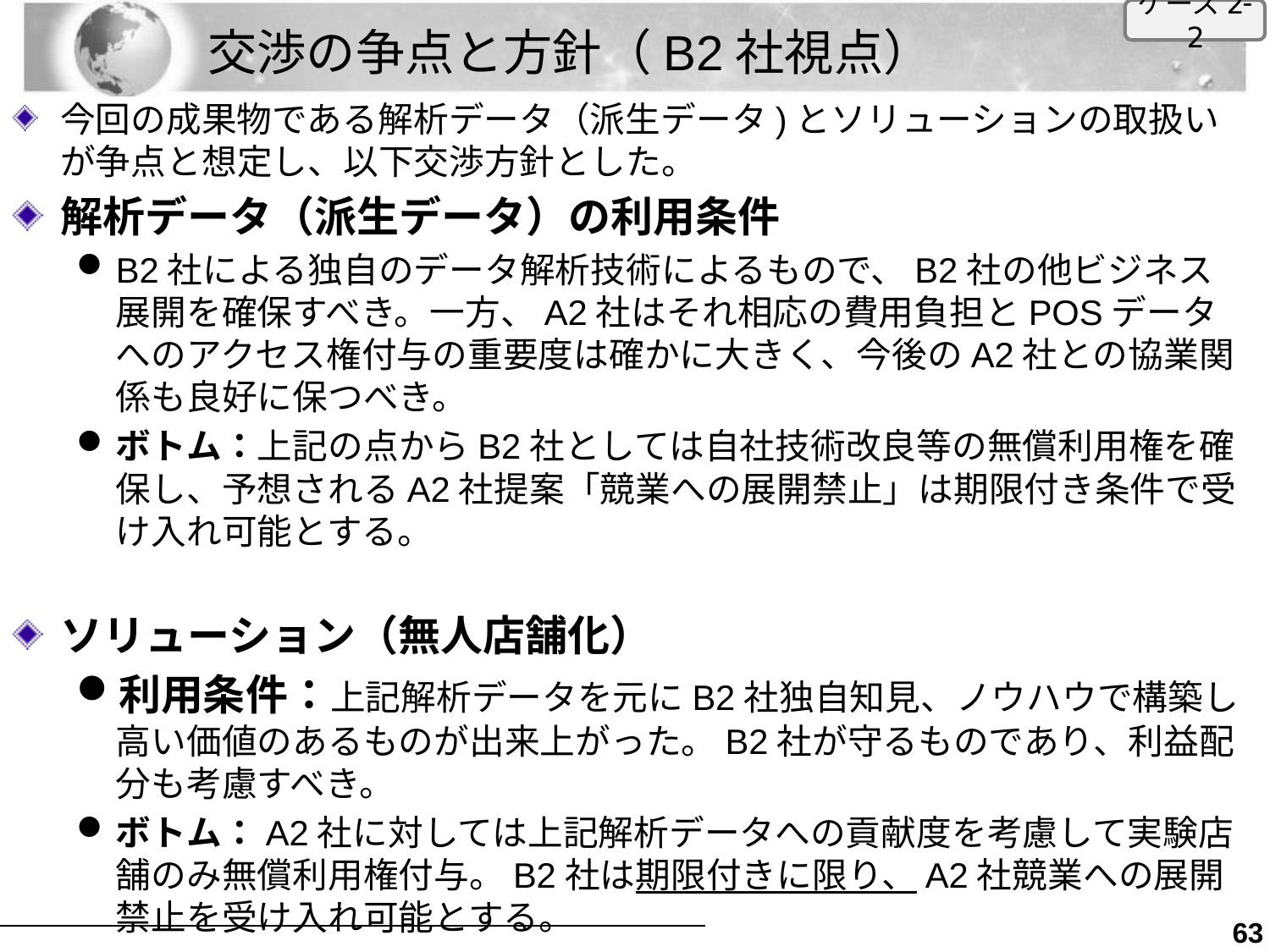

ケース2-2
# 交渉の争点と方針（B2社視点）
今回の成果物である解析データ（派生データ)とソリューションの取扱いが争点と想定し、以下交渉方針とした。
解析データ（派生データ）の利用条件
B2社による独自のデータ解析技術によるもので、B2社の他ビジネス展開を確保すべき。一方、A2社はそれ相応の費用負担とPOSデータへのアクセス権付与の重要度は確かに大きく、今後のA2社との協業関係も良好に保つべき。
ボトム：上記の点からB2社としては自社技術改良等の無償利用権を確保し、予想されるA2社提案「競業への展開禁止」は期限付き条件で受け入れ可能とする。

ソリューション（無人店舗化）
利用条件：上記解析データを元にB2社独自知見、ノウハウで構築し高い価値のあるものが出来上がった。B2社が守るものであり、利益配分も考慮すべき。
ボトム：A2社に対しては上記解析データへの貢献度を考慮して実験店舗のみ無償利用権付与。B2社は期限付きに限り、A2社競業への展開禁止を受け入れ可能とする。

63